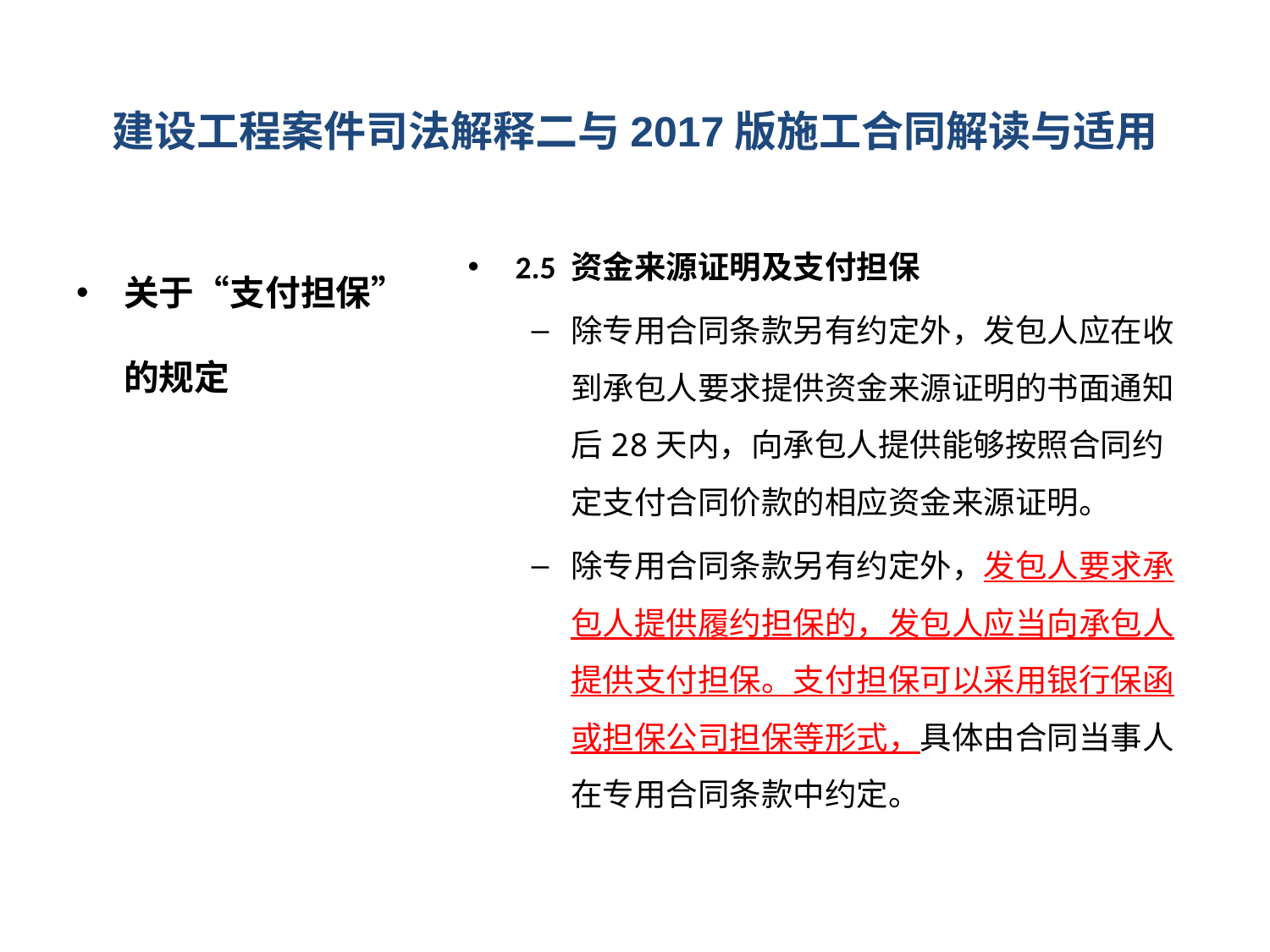

# 建设工程案件司法解释二与2017版施工合同解读与适用
关于“支付担保”的规定
2.5 资金来源证明及支付担保
除专用合同条款另有约定外，发包人应在收到承包人要求提供资金来源证明的书面通知后28天内，向承包人提供能够按照合同约定支付合同价款的相应资金来源证明。
除专用合同条款另有约定外，发包人要求承包人提供履约担保的，发包人应当向承包人提供支付担保。支付担保可以采用银行保函或担保公司担保等形式，具体由合同当事人在专用合同条款中约定。

20